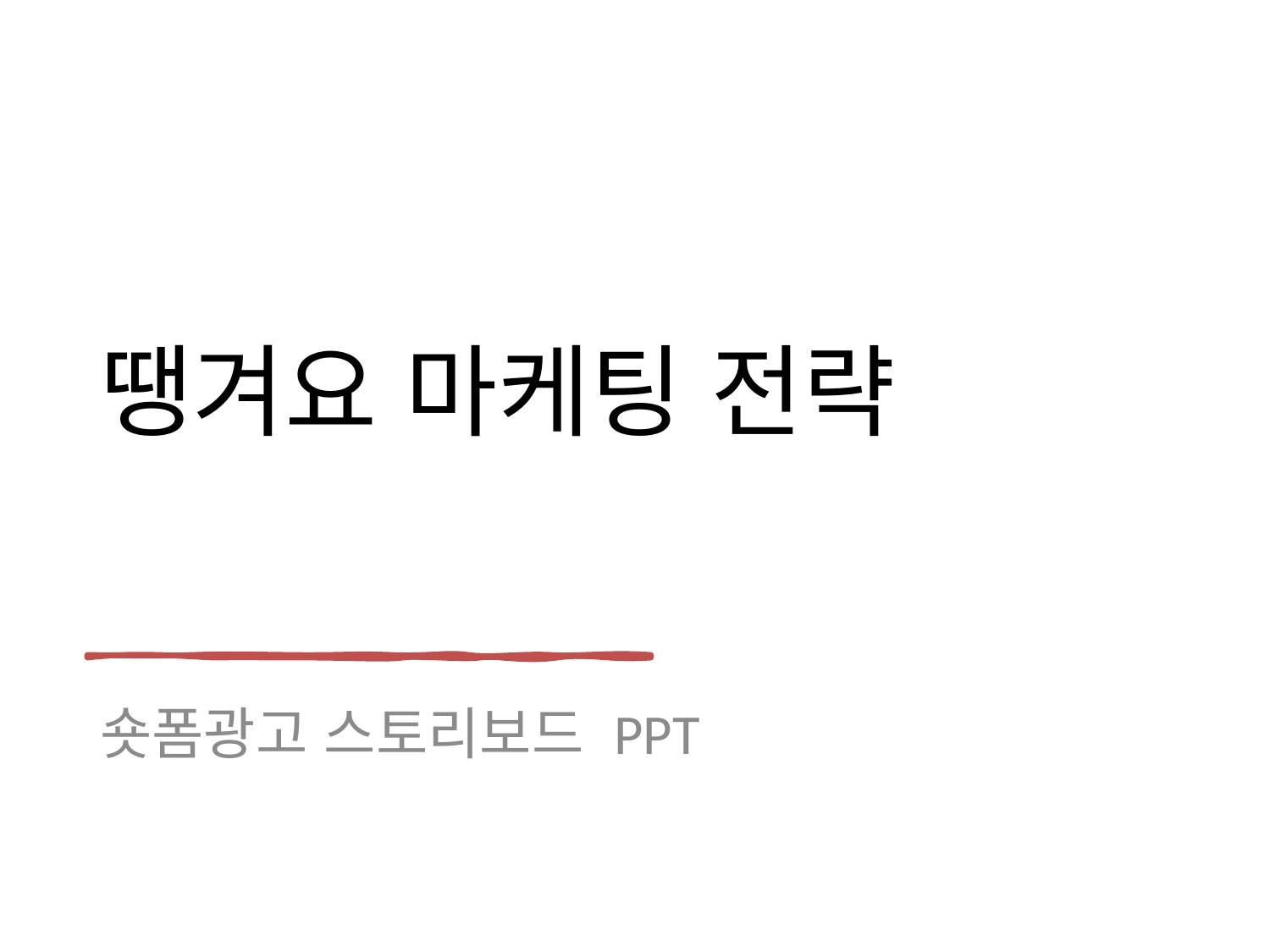

# 땡겨요 마케팅 전략

숏폼광고 스토리보드 PPT